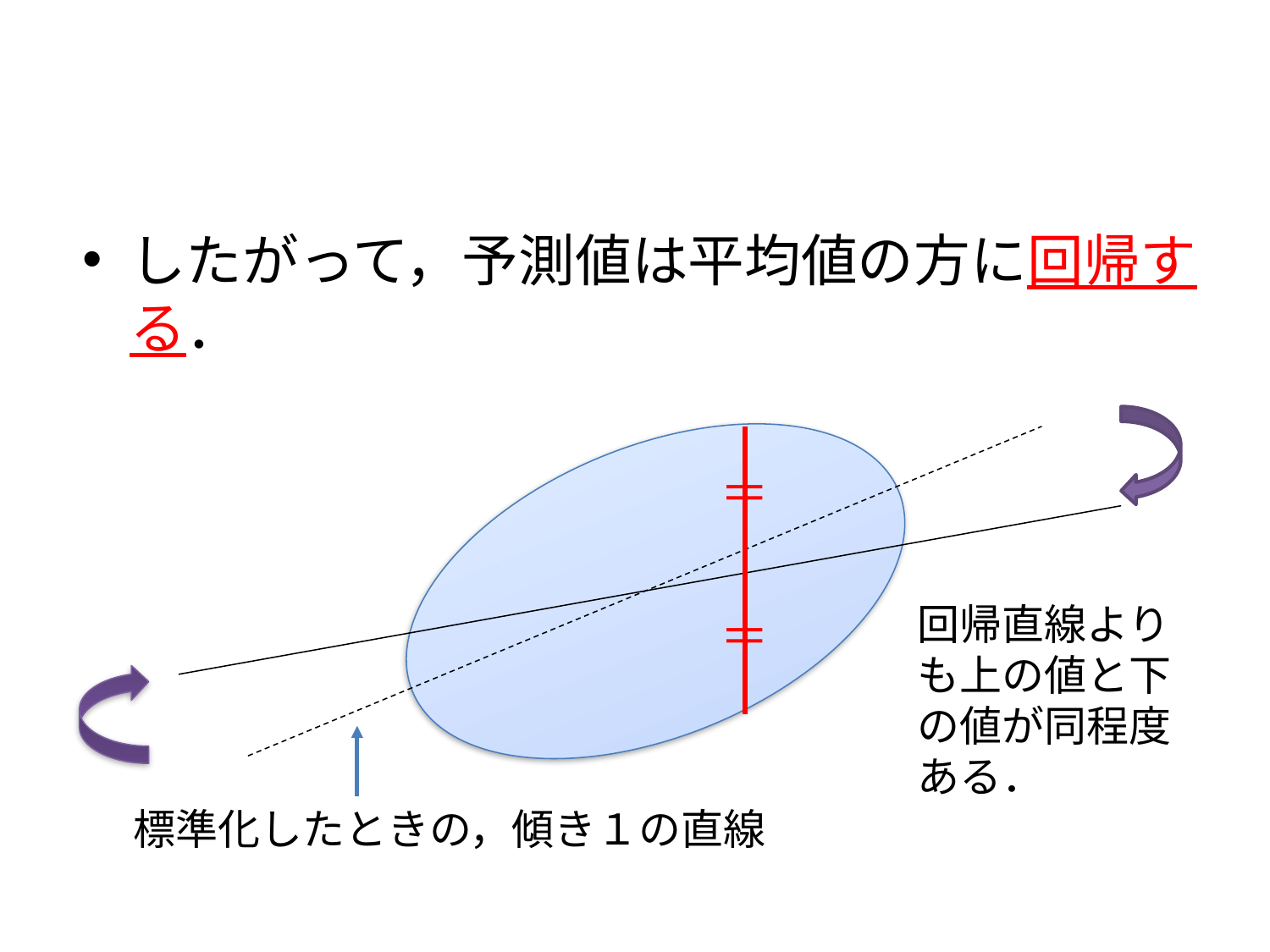

#
したがって，予測値は平均値の方に回帰する．

＝
回帰直線よりも上の値と下の値が同程度ある．
＝

標準化したときの，傾き１の直線